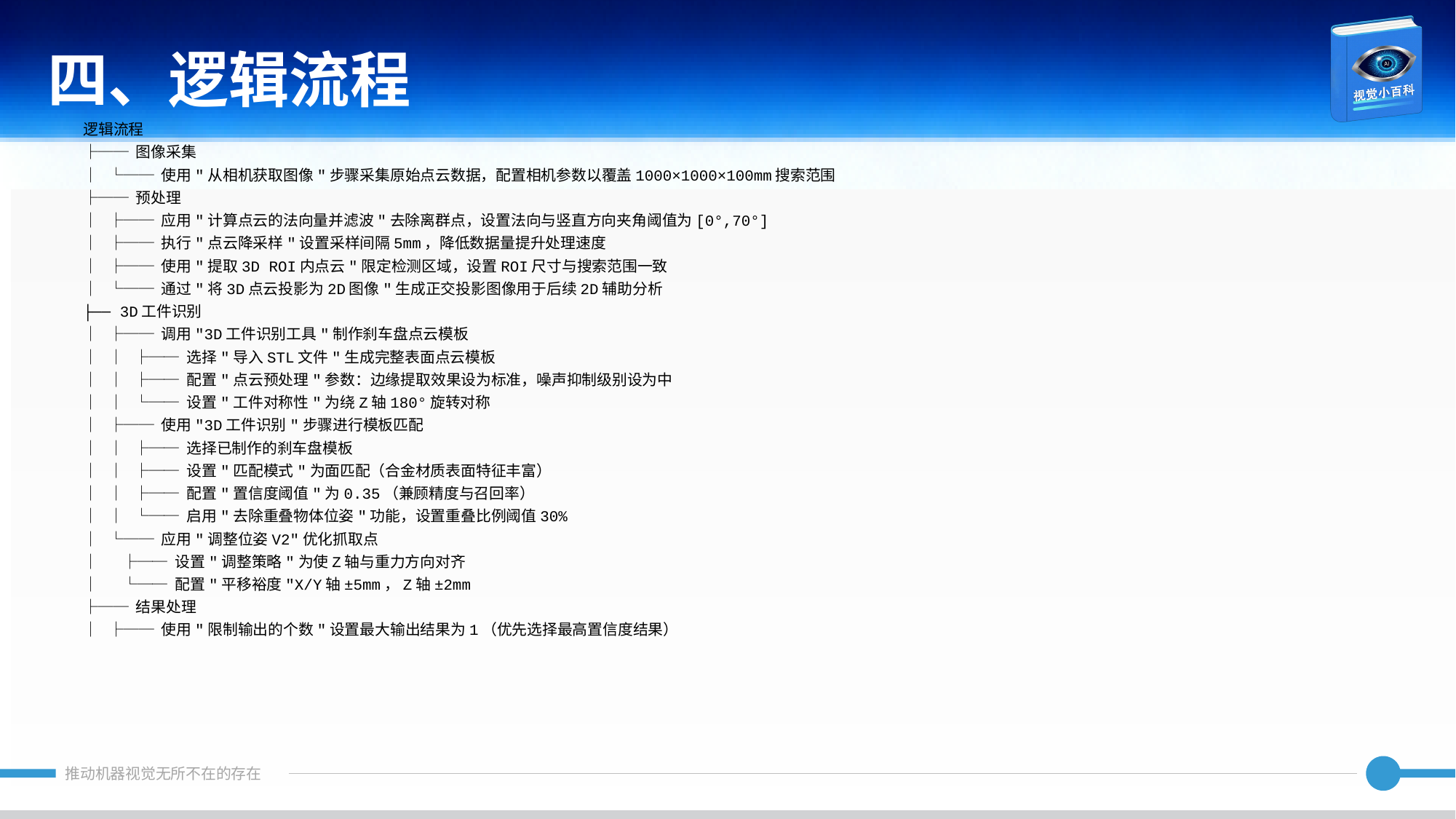

四、逻辑流程

逻辑流程
├── 图像采集
│   └── 使用"从相机获取图像"步骤采集原始点云数据，配置相机参数以覆盖1000×1000×100mm搜索范围
├── 预处理
│   ├── 应用"计算点云的法向量并滤波"去除离群点，设置法向与竖直方向夹角阈值为[0°,70°]
│   ├── 执行"点云降采样"设置采样间隔5mm，降低数据量提升处理速度
│   ├── 使用"提取3D ROI内点云"限定检测区域，设置ROI尺寸与搜索范围一致
│   └── 通过"将3D点云投影为2D图像"生成正交投影图像用于后续2D辅助分析
├── 3D工件识别
│   ├── 调用"3D工件识别工具"制作刹车盘点云模板
│   │   ├── 选择"导入STL文件"生成完整表面点云模板
│   │   ├── 配置"点云预处理"参数：边缘提取效果设为标准，噪声抑制级别设为中
│   │   └── 设置"工件对称性"为绕Z轴180°旋转对称
│   ├── 使用"3D工件识别"步骤进行模板匹配
│   │   ├── 选择已制作的刹车盘模板
│   │   ├── 设置"匹配模式"为面匹配（合金材质表面特征丰富）
│   │   ├── 配置"置信度阈值"为0.35（兼顾精度与召回率）
│   │   └── 启用"去除重叠物体位姿"功能，设置重叠比例阈值30%
│   └── 应用"调整位姿V2"优化抓取点
│       ├── 设置"调整策略"为使Z轴与重力方向对齐
│       └── 配置"平移裕度"X/Y轴±5mm，Z轴±2mm
├── 结果处理
│   ├── 使用"限制输出的个数"设置最大输出结果为1（优先选择最高置信度结果）
9